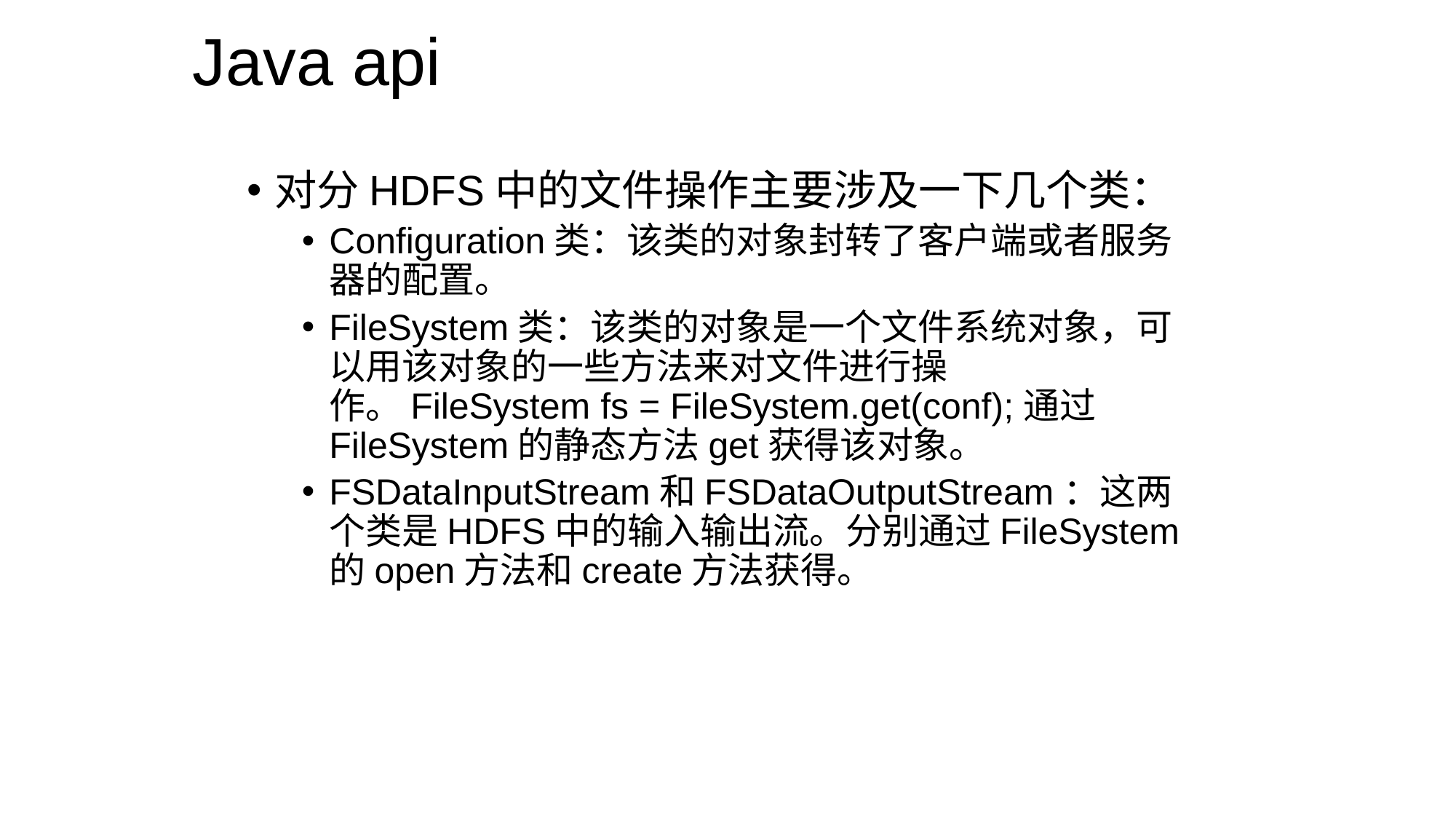

Java api
# 对分HDFS中的文件操作主要涉及一下几个类：
Configuration类：该类的对象封转了客户端或者服务器的配置。
FileSystem类：该类的对象是一个文件系统对象，可以用该对象的一些方法来对文件进行操作。FileSystem fs = FileSystem.get(conf);通过FileSystem的静态方法get获得该对象。
FSDataInputStream和FSDataOutputStream：这两个类是HDFS中的输入输出流。分别通过FileSystem的open方法和create方法获得。